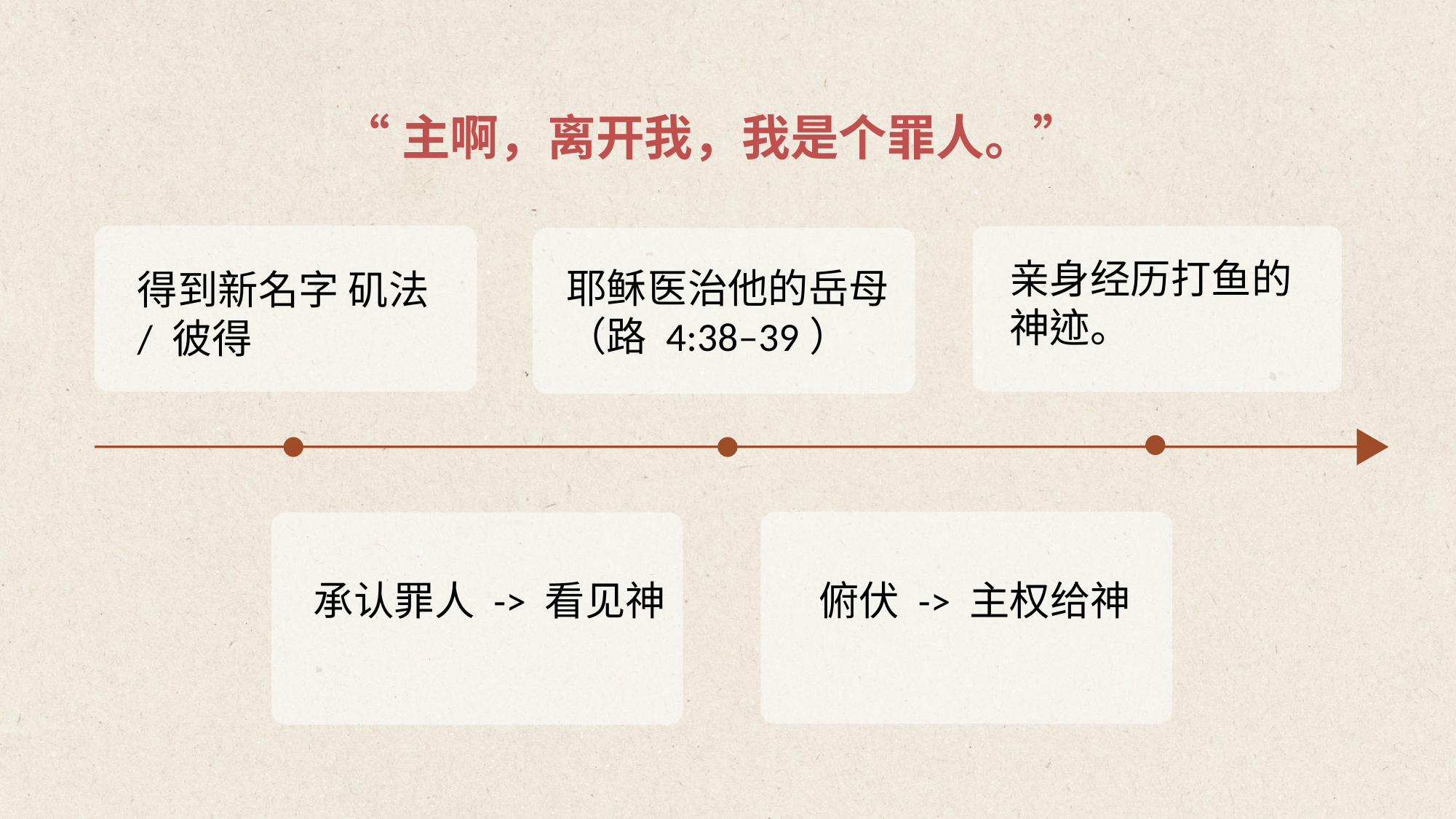

“主啊，离开我，我是个罪人。”

得到新名字 矶法 / 彼得

耶稣医治他的岳母 （路 4:38–39）

亲身经历打鱼的神迹。

承认罪人 -> 看见神
俯伏 -> 主权给神